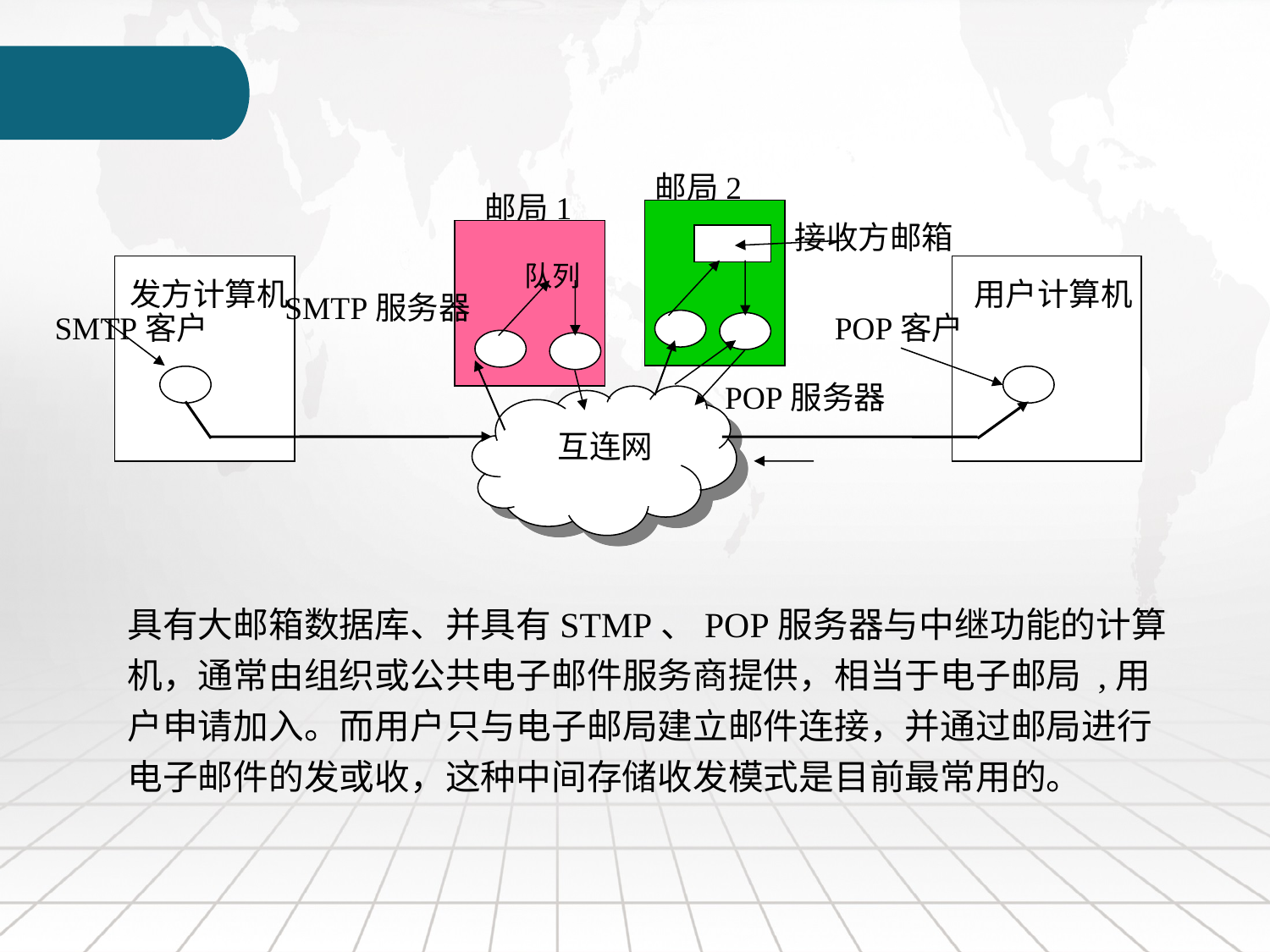

邮局2

邮局1

接收方邮箱

队列
 发方计算机

  用户计算机

SMTP服务器

SMTP客户

POP客户

POP服务器

 互连网

具有大邮箱数据库、并具有STMP、POP服务器与中继功能的计算机，通常由组织或公共电子邮件服务商提供，相当于电子邮局 ,用户申请加入。而用户只与电子邮局建立邮件连接，并通过邮局进行电子邮件的发或收，这种中间存储收发模式是目前最常用的。